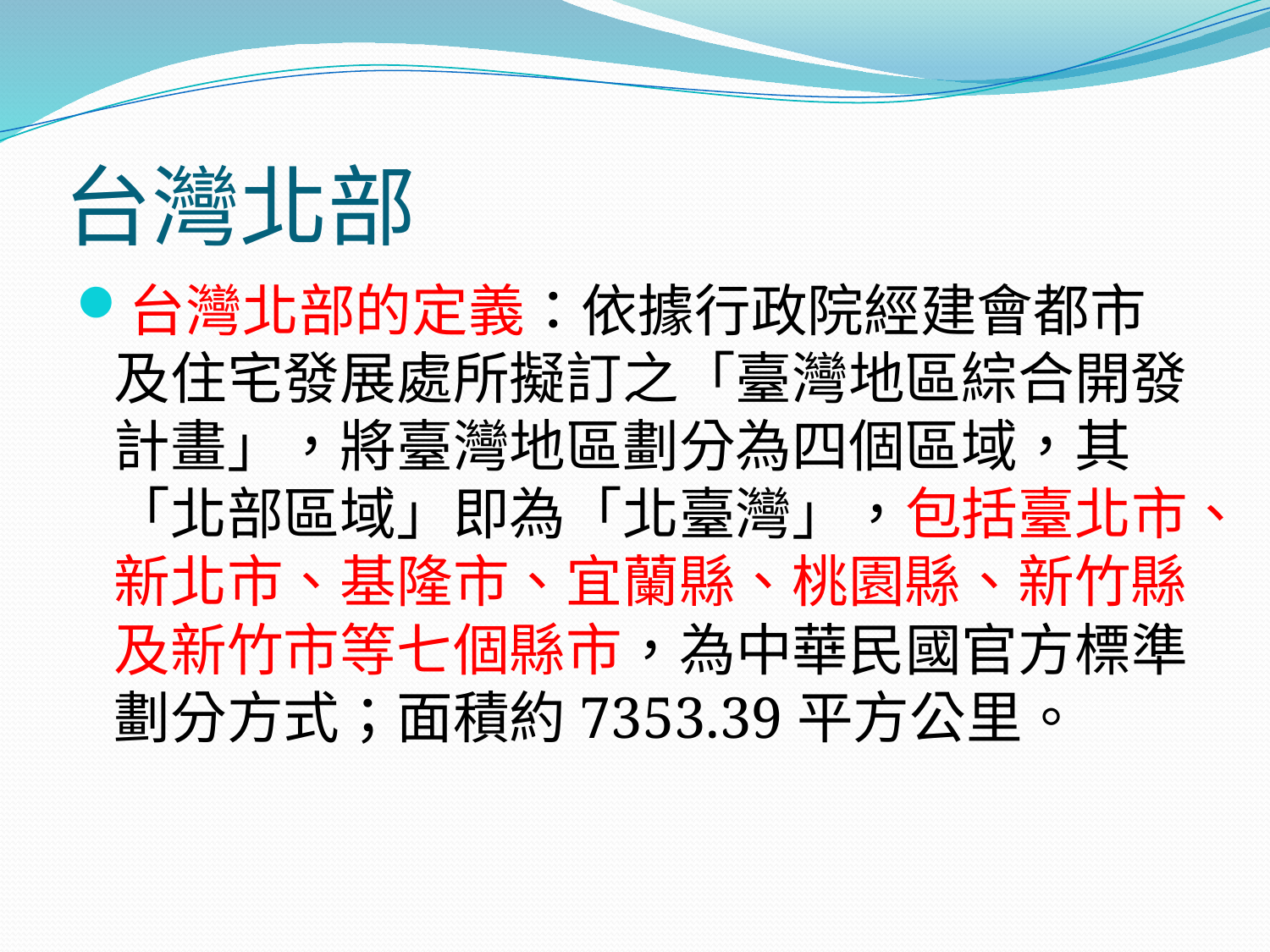

# 台灣北部
台灣北部的定義：依據行政院經建會都市及住宅發展處所擬訂之「臺灣地區綜合開發計畫」，將臺灣地區劃分為四個區域，其「北部區域」即為「北臺灣」，包括臺北市、新北市、基隆市、宜蘭縣、桃園縣、新竹縣及新竹市等七個縣市，為中華民國官方標準劃分方式；面積約7353.39平方公里。